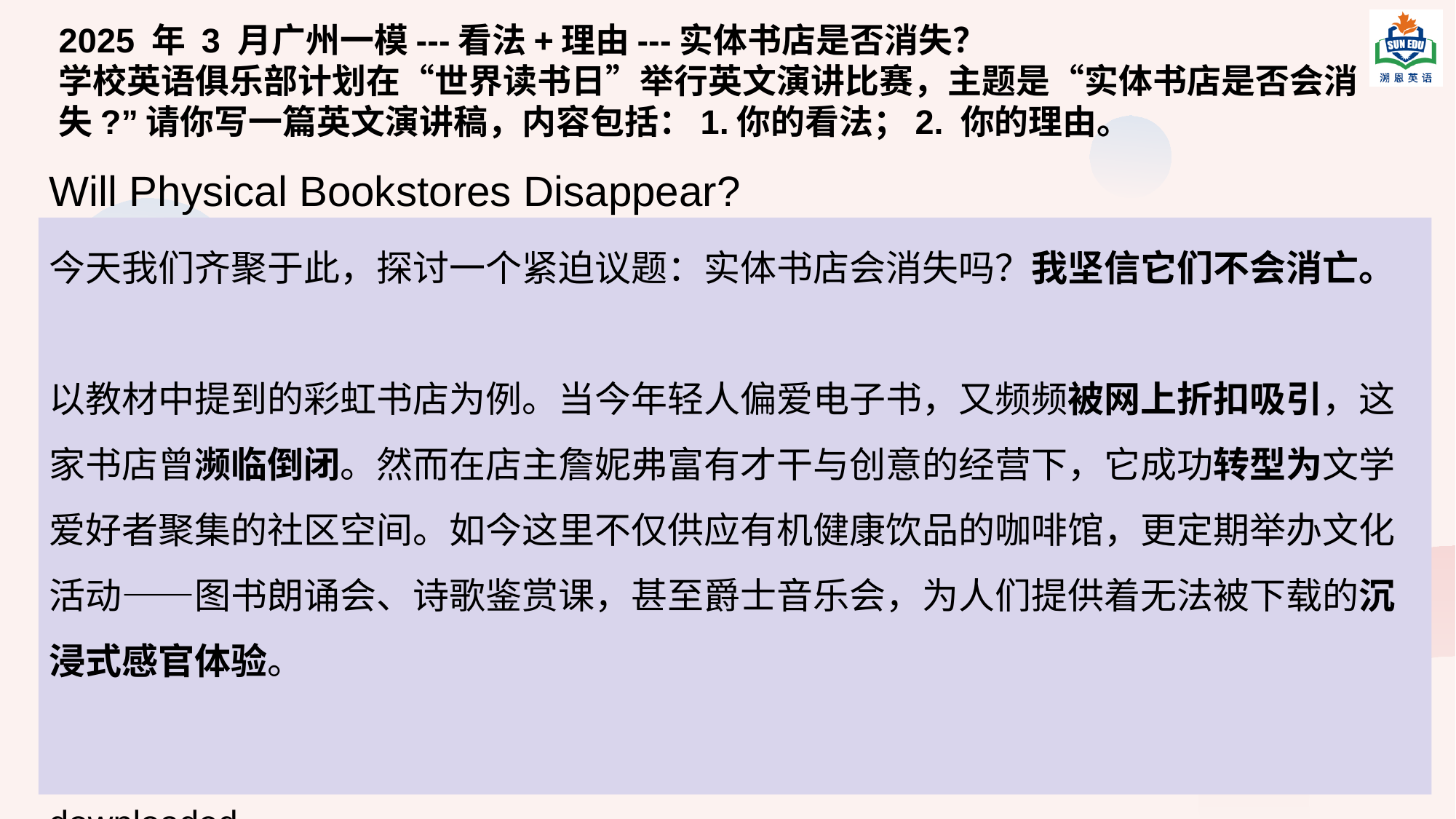

2025 年 3 月广州一模---看法+理由---实体书店是否消失？
学校英语俱乐部计划在“世界读书日”举行英文演讲比赛，主题是“实体书店是否会消失?”请你写一篇英文演讲稿，内容包括：1.你的看法；2. 你的理由。
Will Physical Bookstores Disappear?
Today we gather to discuss a pressing question（一个紧迫的问题）: Will Physical Bookstores Disappear? I am convinced that it will not.（表明观点）
Take the Rainbow Bookstore from our textbook as an example. It was once on the edge of （在……的边缘） closing in that most young people preferred reading e-books and were attracted by online discounts（被网上折扣所吸引）. However, the store, in Jennifer’s capable, creative hands, transformed into （变成）a place for literature-loving members of the community to get together. Now featuring（具有...特色） a café selling organic food and cultural gatherings—book readings, poetry recitals, even jazz concerts, it offers people a sensory engagement（感官体验） that cannot be downloaded.
今天我们齐聚于此，探讨一个紧迫议题：实体书店会消失吗？我坚信它们不会消亡。

以教材中提到的彩虹书店为例。当今年轻人偏爱电子书，又频频被网上折扣吸引，这家书店曾濒临倒闭。然而在店主詹妮弗富有才干与创意的经营下，它成功转型为文学爱好者聚集的社区空间。如今这里不仅供应有机健康饮品的咖啡馆，更定期举办文化活动——图书朗诵会、诗歌鉴赏课，甚至爵士音乐会，为人们提供着无法被下载的沉浸式感官体验。